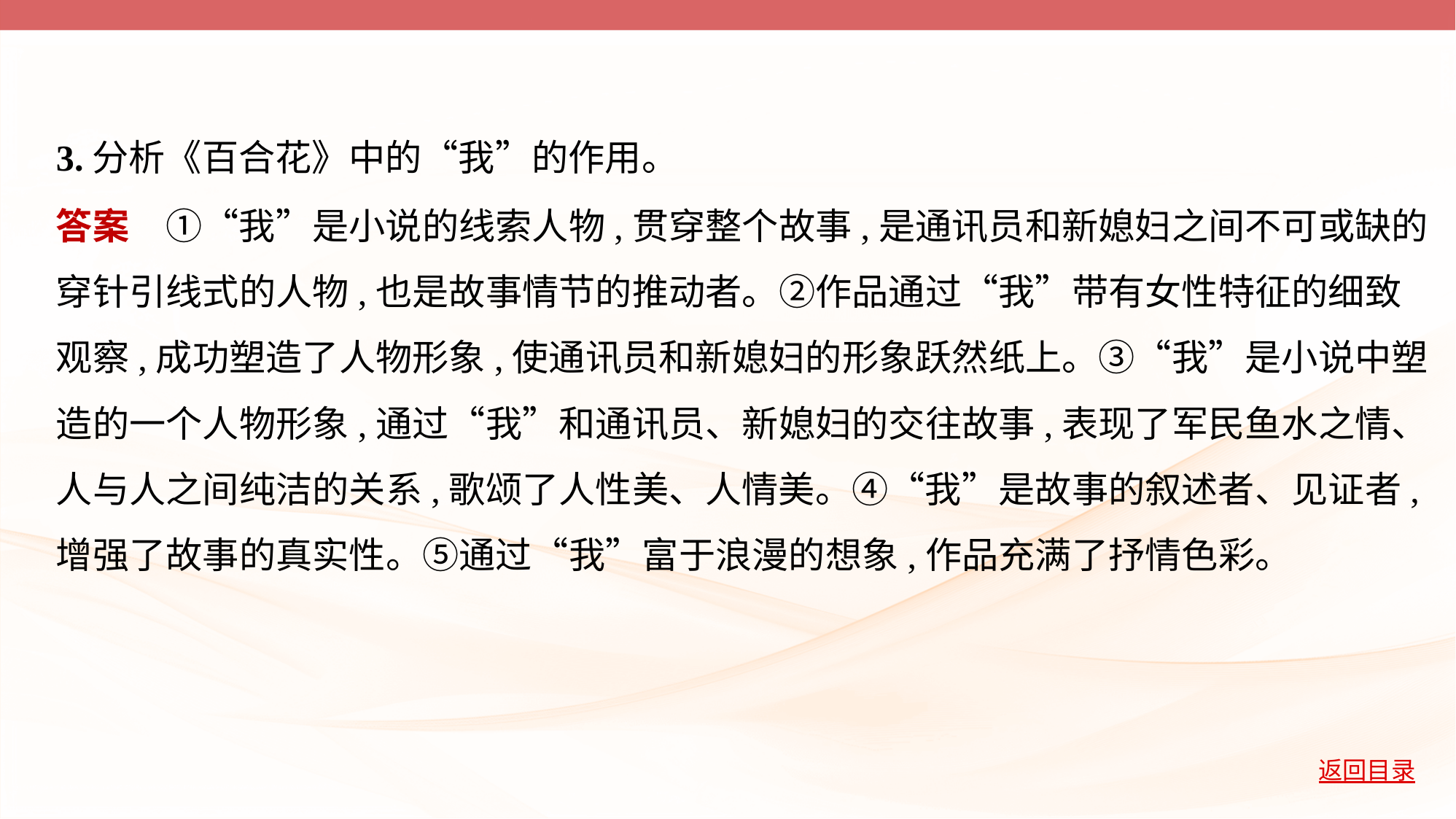

3.分析《百合花》中的“我”的作用。
答案　①“我”是小说的线索人物,贯穿整个故事,是通讯员和新媳妇之间不可或缺的
穿针引线式的人物,也是故事情节的推动者。②作品通过“我”带有女性特征的细致
观察,成功塑造了人物形象,使通讯员和新媳妇的形象跃然纸上。③“我”是小说中塑
造的一个人物形象,通过“我”和通讯员、新媳妇的交往故事,表现了军民鱼水之情、
人与人之间纯洁的关系,歌颂了人性美、人情美。④“我”是故事的叙述者、见证者,
增强了故事的真实性。⑤通过“我”富于浪漫的想象,作品充满了抒情色彩。